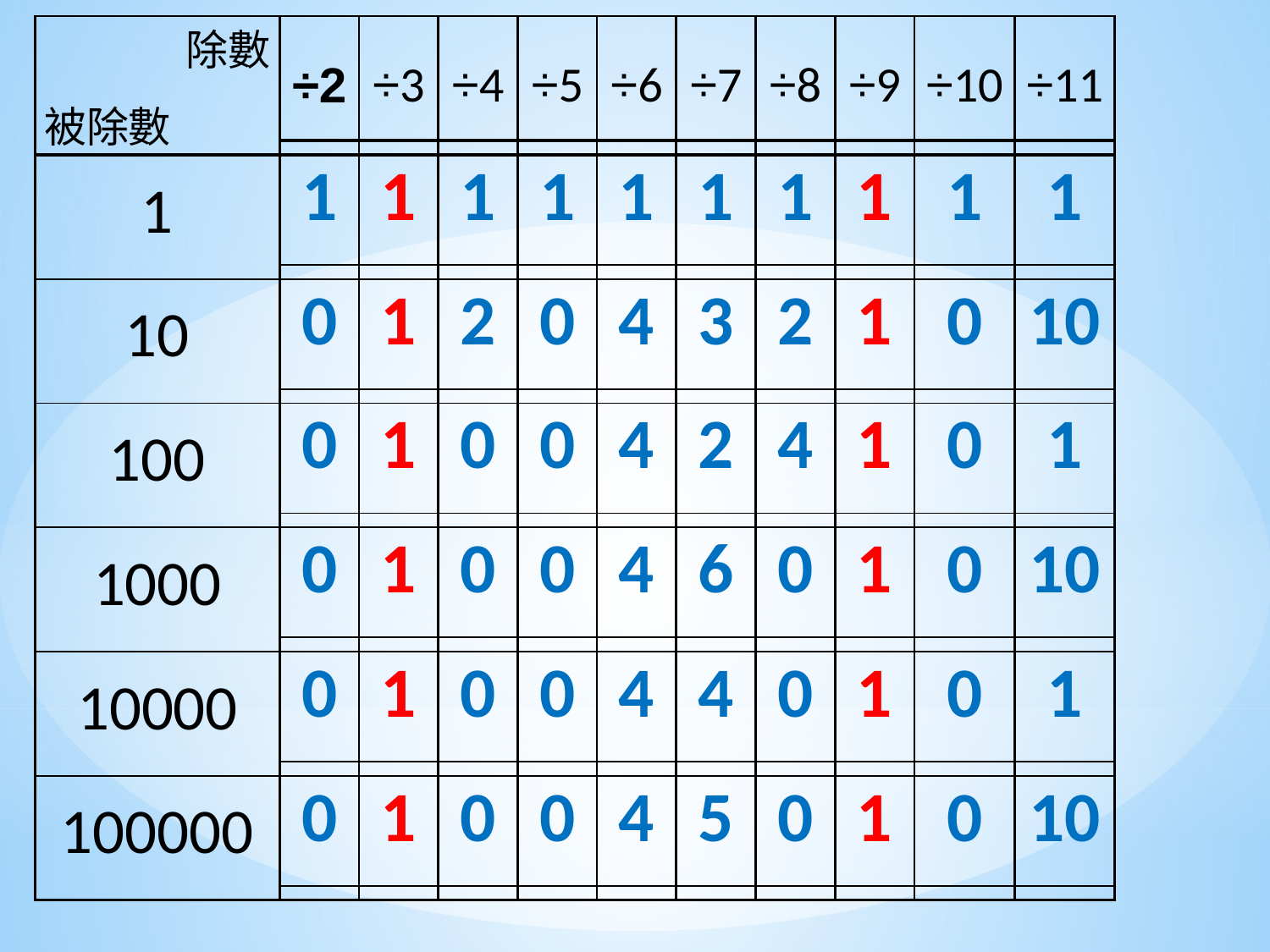

| 除數 被除數 | ÷2 | ÷3 | ÷4 | ÷5 | ÷6 | ÷7 | ÷8 | ÷9 | ÷10 | ÷11 |
| --- | --- | --- | --- | --- | --- | --- | --- | --- | --- | --- |
| 1 |  |  |  |  |  |  |  |  |  |  |
| 10 |  |  |  |  |  |  |  |  |  |  |
| 100 |  |  |  |  |  |  |  |  |  |  |
| 1000 |  |  |  |  |  |  |  |  |  |  |
| 10000 |  |  |  |  |  |  |  |  |  |  |
| 100000 |  |  |  |  |  |  |  |  |  |  |
| 1 | 1 | 1 | 1 | 1 | 1 | 1 | 1 | 1 | 1 |
| --- | --- | --- | --- | --- | --- | --- | --- | --- | --- |
| 0 | 1 | 2 | 0 | 4 | 3 | 2 | 1 | 0 | 10 |
| 0 | 1 | 0 | 0 | 4 | 2 | 4 | 1 | 0 | 1 |
| 0 | 1 | 0 | 0 | 4 | 6 | 0 | 1 | 0 | 10 |
| 0 | 1 | 0 | 0 | 4 | 4 | 0 | 1 | 0 | 1 |
| 0 | 1 | 0 | 0 | 4 | 5 | 0 | 1 | 0 | 10 |